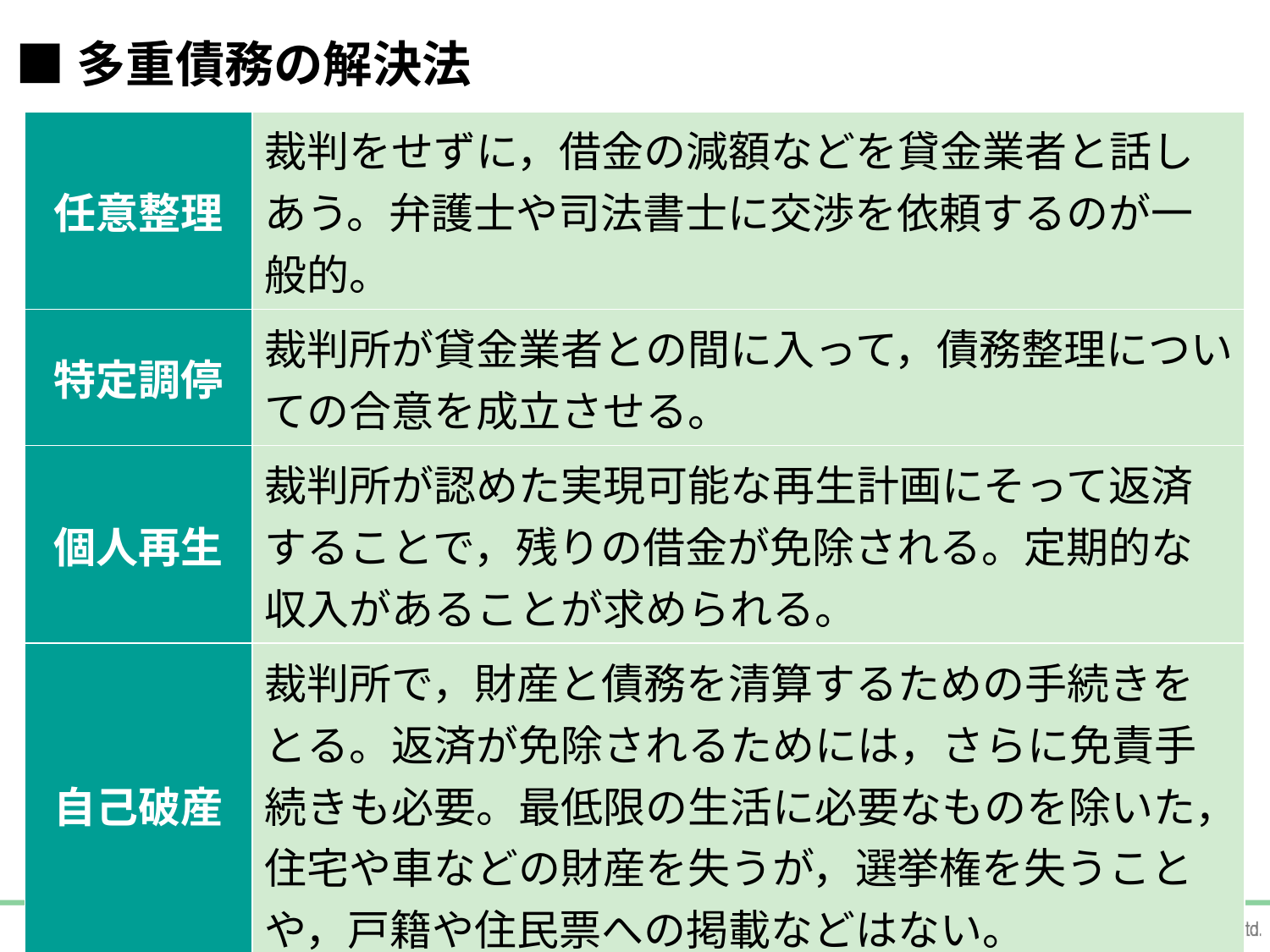

■多重債務の解決法
| 任意整理 | 裁判をせずに，借金の減額などを貸金業者と話しあう。弁護士や司法書士に交渉を依頼するのが一般的。 |
| --- | --- |
| 特定調停 | 裁判所が貸金業者との間に入って，債務整理についての合意を成立させる。 |
| 個人再生 | 裁判所が認めた実現可能な再生計画にそって返済することで，残りの借金が免除される。定期的な収入があることが求められる。 |
| 自己破産 | 裁判所で，財産と債務を清算するための手続きをとる。返済が免除されるためには，さらに免責手続きも必要。最低限の生活に必要なものを除いた，住宅や車などの財産を失うが，選挙権を失うことや，戸籍や住民票への掲載などはない。 |
14